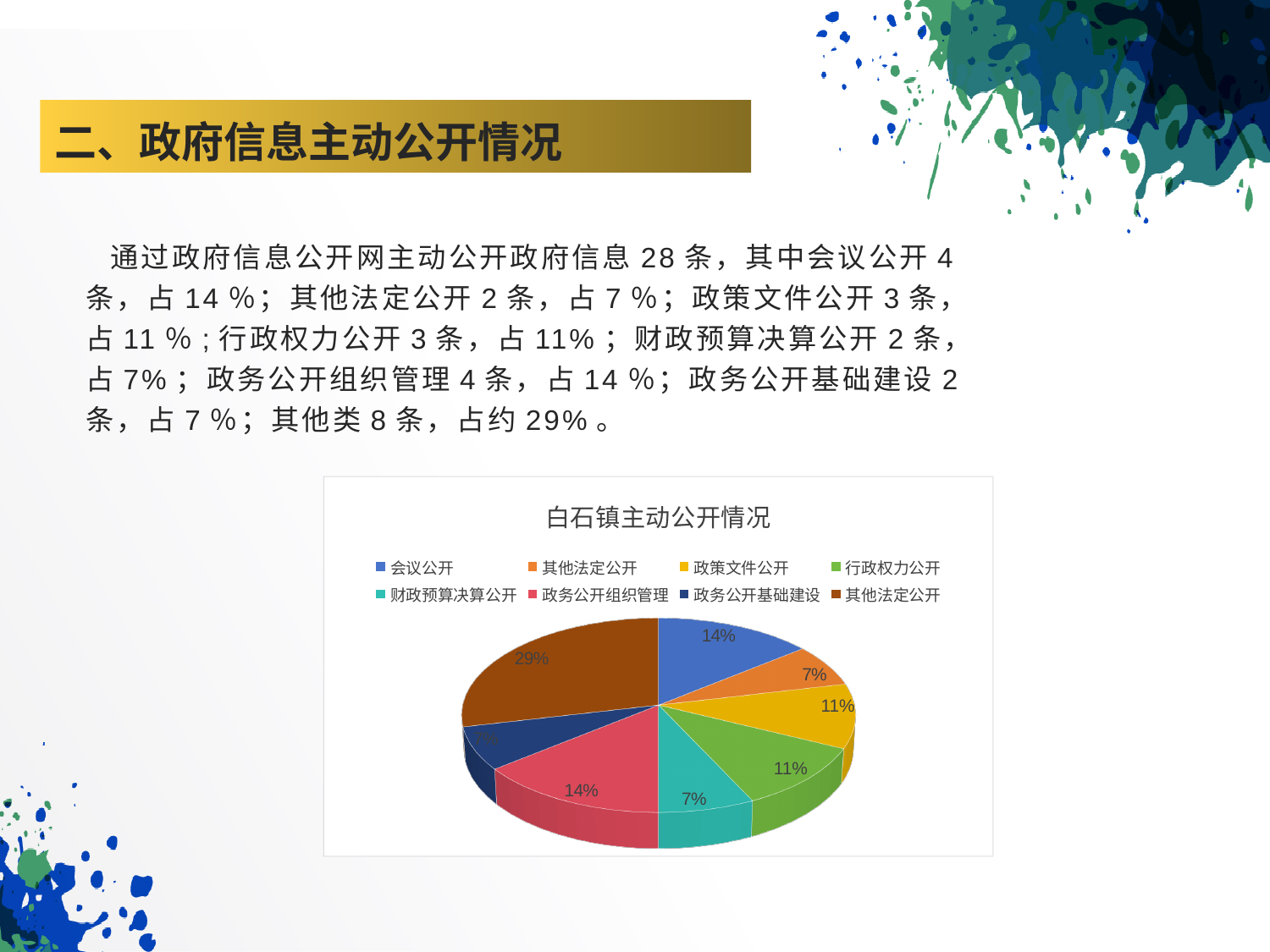

二、政府信息主动公开情况
# 通过政府信息公开网主动公开政府信息28条，其中会议公开4条，占14％；其他法定公开2条，占7％；政策文件公开3条，占11％;行政权力公开3条，占11%；财政预算决算公开2条，占7%；政务公开组织管理4条，占14％；政务公开基础建设2条，占7％；其他类8条，占约29%。

[unsupported chart]